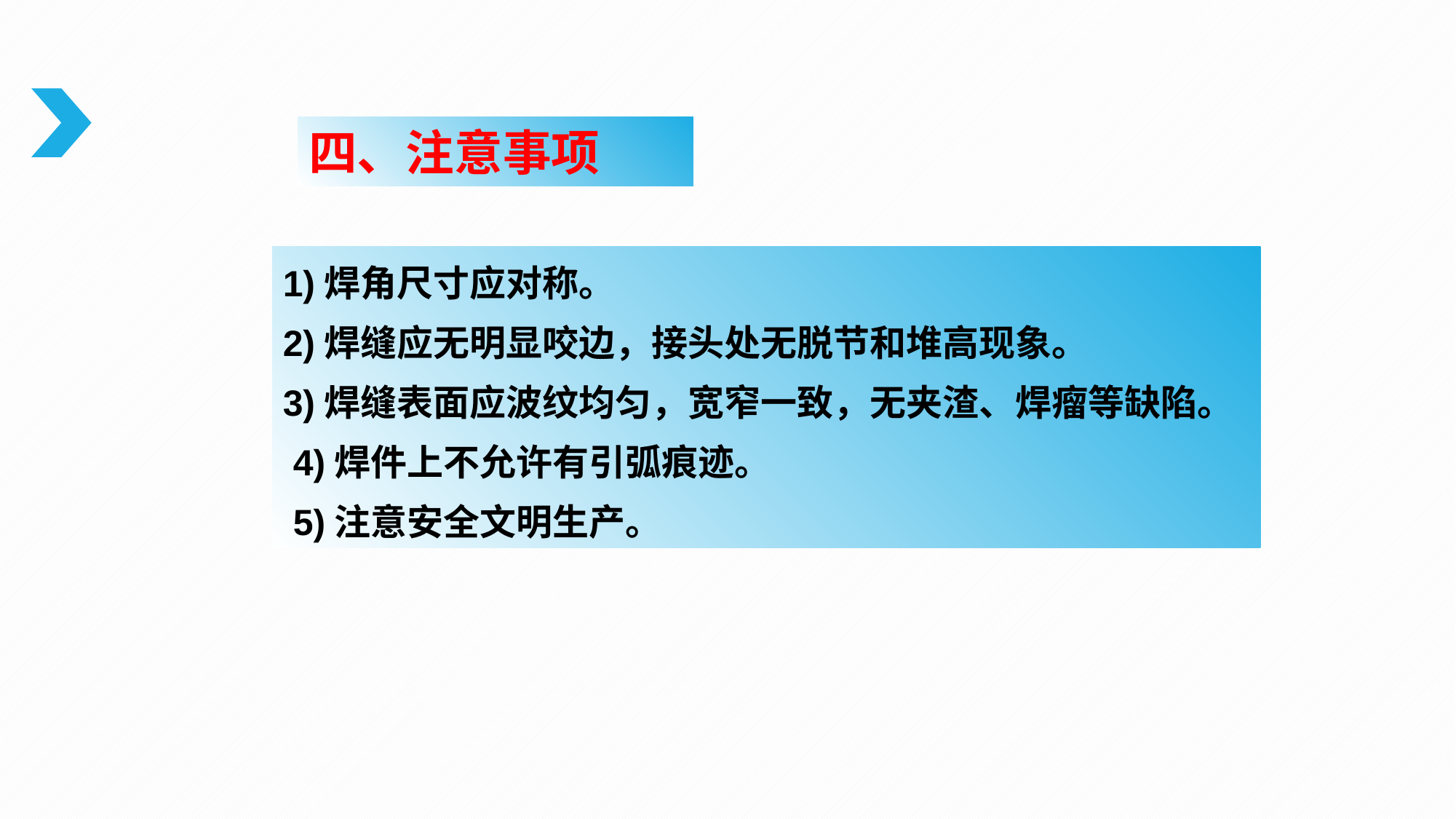

四、注意事项
1)焊角尺寸应对称。
2)焊缝应无明显咬边，接头处无脱节和堆高现象。
3)焊缝表面应波纹均匀，宽窄一致，无夹渣、焊瘤等缺陷。
 4)焊件上不允许有引弧痕迹。
 5)注意安全文明生产。